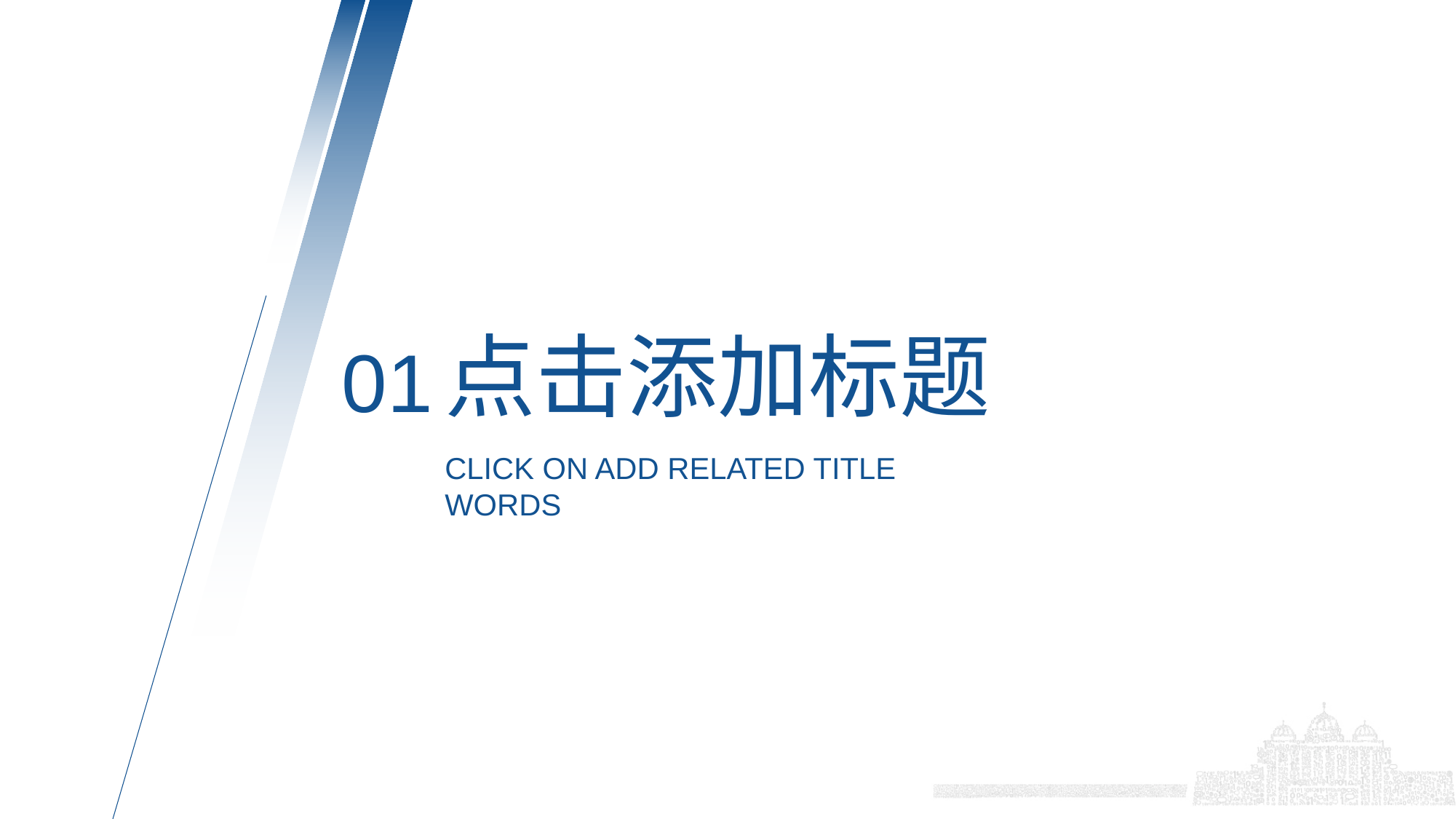

点击添加标题
01
CLICK ON ADD RELATED TITLE WORDS